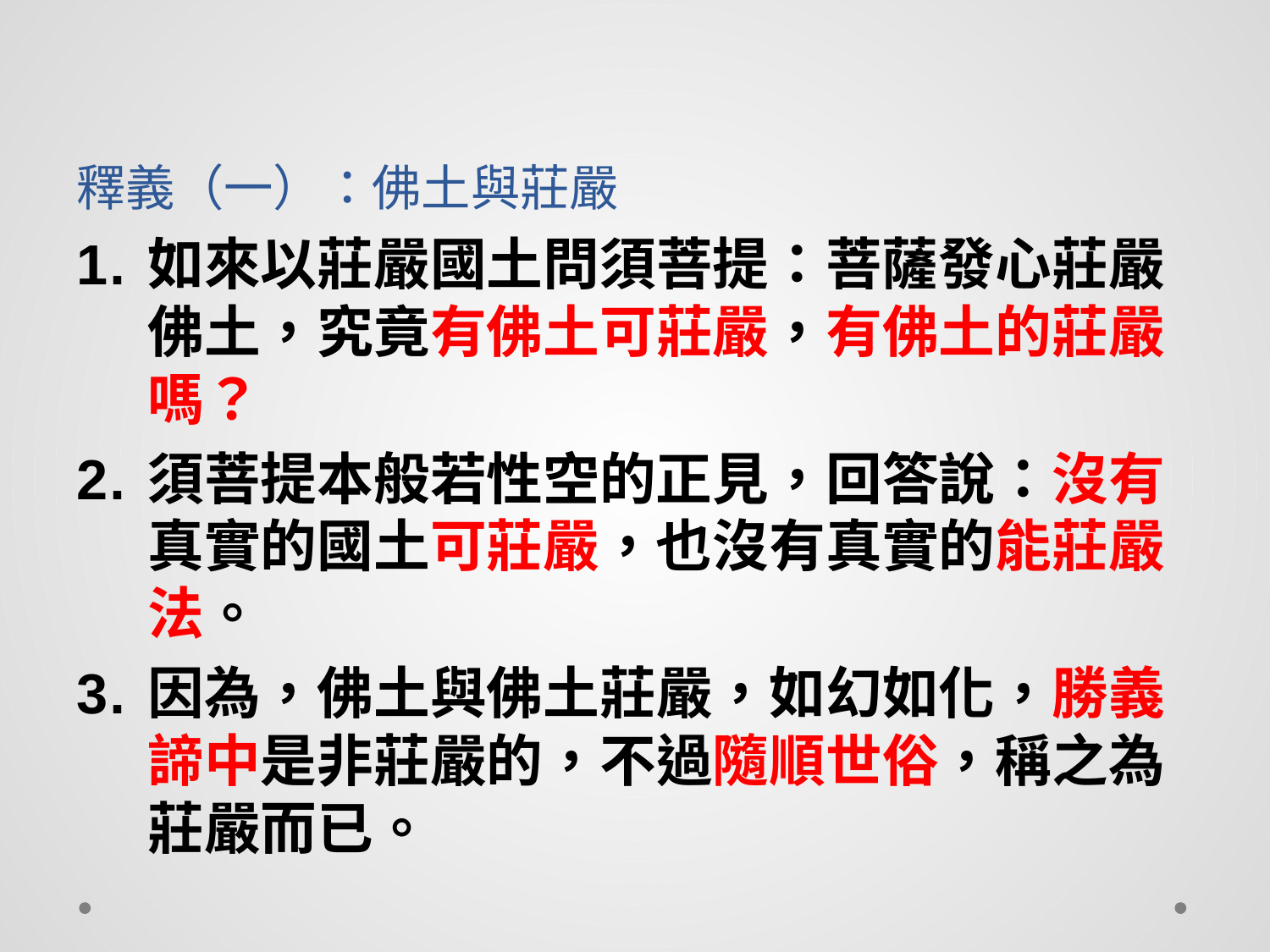

# 釋義（一）：佛土與莊嚴
如來以莊嚴國土問須菩提：菩薩發心莊嚴佛土，究竟有佛土可莊嚴，有佛土的莊嚴嗎？
須菩提本般若性空的正見，回答說：沒有真實的國土可莊嚴，也沒有真實的能莊嚴法。
因為，佛土與佛土莊嚴，如幻如化，勝義諦中是非莊嚴的，不過隨順世俗，稱之為莊嚴而已。